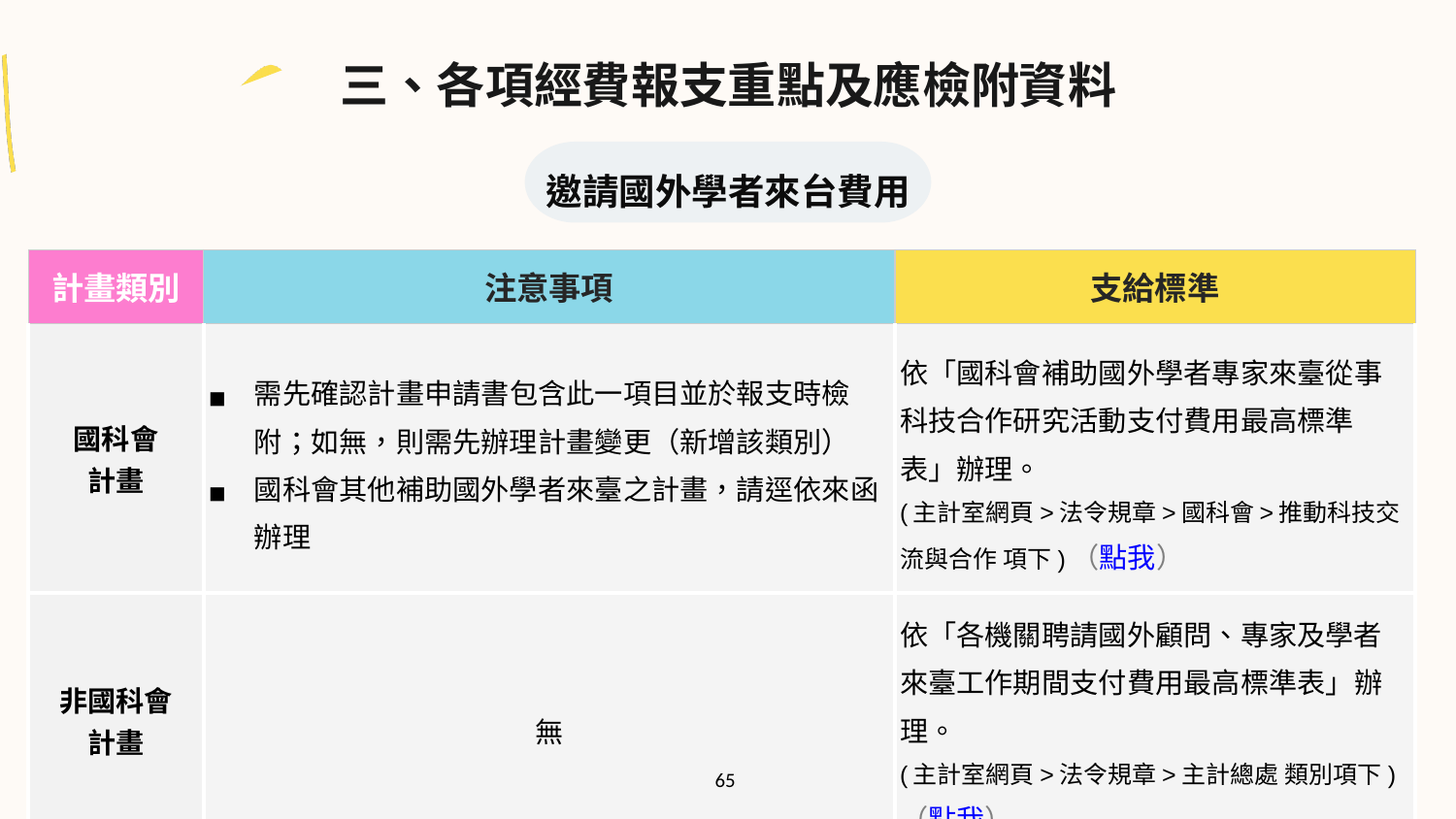

三、各項經費報支重點及應檢附資料

邀請國外學者來台費用

| 計畫類別 | 注意事項 | 支給標準 |
| --- | --- | --- |
| 國科會 計畫 | 需先確認計畫申請書包含此一項目並於報支時檢附；如無，則需先辦理計畫變更（新增該類別） 國科會其他補助國外學者來臺之計畫，請逕依來函辦理 | 依「國科會補助國外學者專家來臺從事科技合作研究活動支付費用最高標準表」辦理。 (主計室網頁>法令規章>國科會>推動科技交流與合作 項下)（點我） |
| 非國科會 計畫 | 無 | 依「各機關聘請國外顧問、專家及學者來臺工作期間支付費用最高標準表」辦理。 (主計室網頁>法令規章>主計總處 類別項下) （點我） |

65